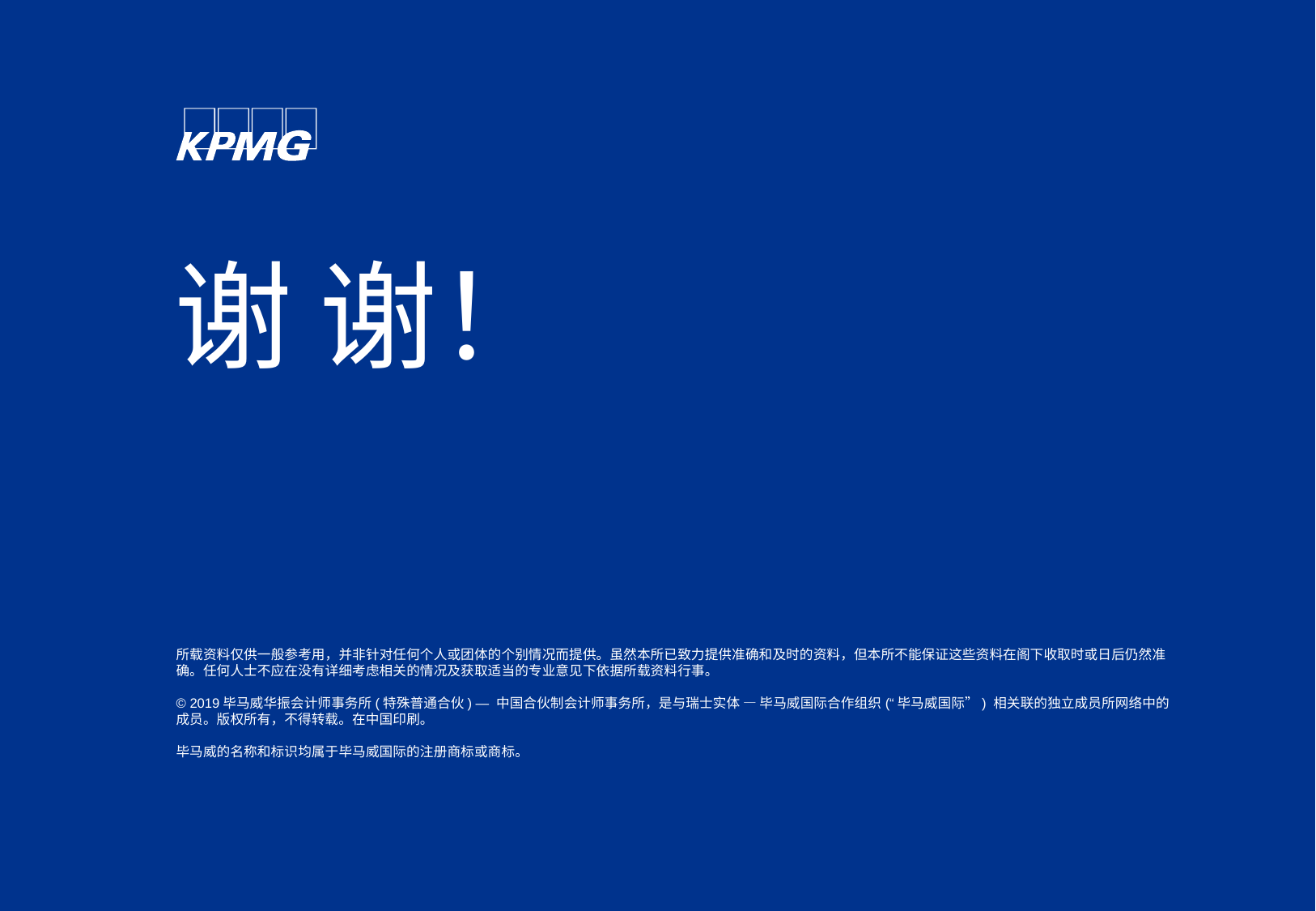

谢 谢！
所载资料仅供一般参考用，并非针对任何个人或团体的个别情况而提供。虽然本所已致力提供准确和及时的资料，但本所不能保证这些资料在阁下收取时或日后仍然准确。任何人士不应在没有详细考虑相关的情况及获取适当的专业意见下依据所载资料行事。

© 2019毕马威华振会计师事务所(特殊普通合伙) — 中国合伙制会计师事务所，是与瑞士实体 — 毕马威国际合作组织(“毕马威国际”) 相关联的独立成员所网络中的成员。版权所有，不得转载。在中国印刷。

毕马威的名称和标识均属于毕马威国际的注册商标或商标。